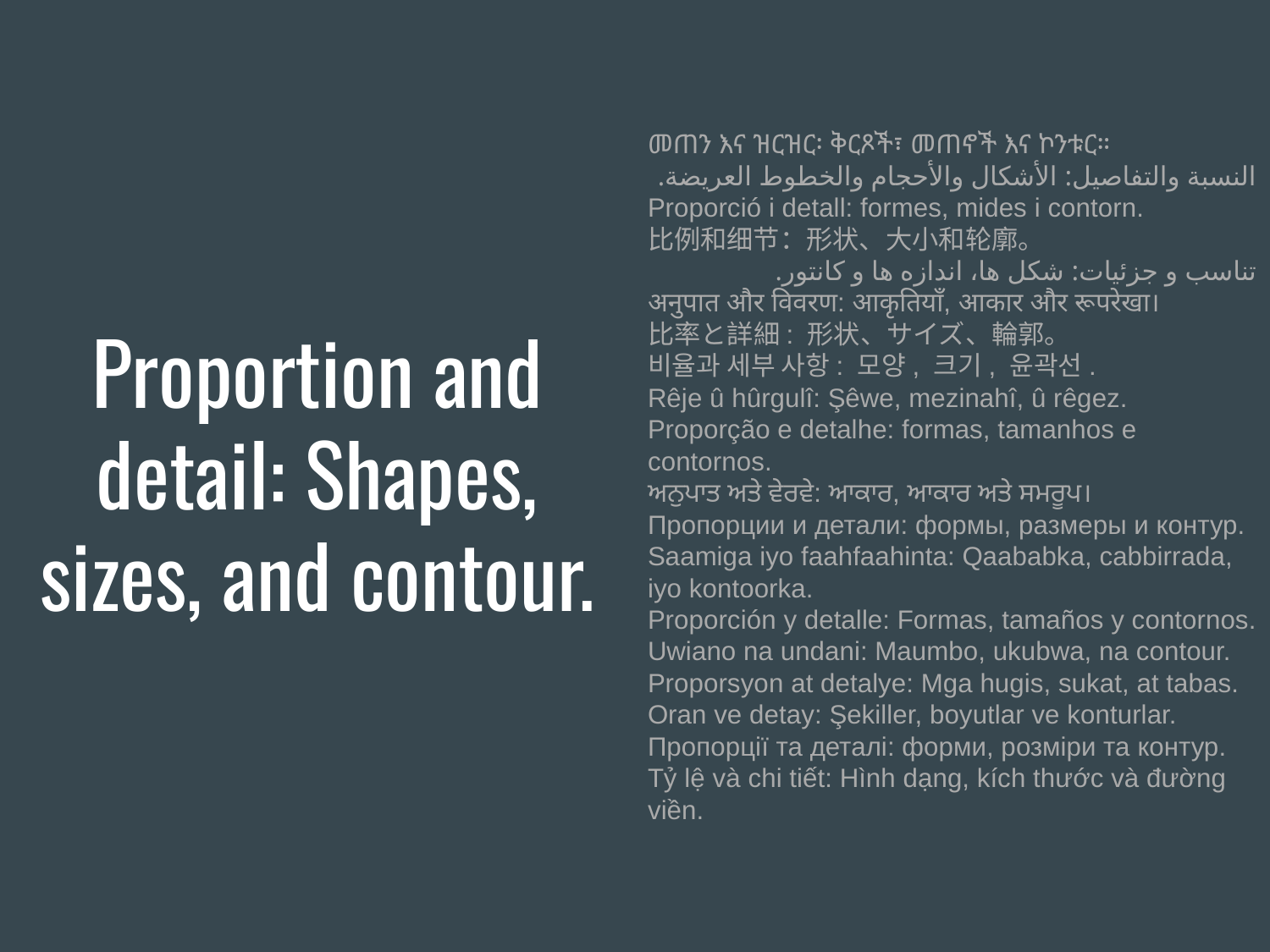

Proportion and detail: Shapes, sizes, and contour.
መጠን እና ዝርዝር፡ ቅርጾች፣ መጠኖች እና ኮንቱር።
النسبة والتفاصيل: الأشكال والأحجام والخطوط العريضة.
Proporció i detall: formes, mides i contorn.
比例和细节：形状、大小和轮廓。
تناسب و جزئیات: شکل ها، اندازه ها و کانتور.
अनुपात और विवरण: आकृतियाँ, आकार और रूपरेखा।
比率と詳細: 形状、サイズ、輪郭。
비율과 세부 사항: 모양, 크기, 윤곽선.
Rêje û hûrgulî: Şêwe, mezinahî, û rêgez.
Proporção e detalhe: formas, tamanhos e contornos.
ਅਨੁਪਾਤ ਅਤੇ ਵੇਰਵੇ: ਆਕਾਰ, ਆਕਾਰ ਅਤੇ ਸਮਰੂਪ।
Пропорции и детали: формы, размеры и контур.
Saamiga iyo faahfaahinta: Qaababka, cabbirrada, iyo kontoorka.
Proporción y detalle: Formas, tamaños y contornos.
Uwiano na undani: Maumbo, ukubwa, na contour.
Proporsyon at detalye: Mga hugis, sukat, at tabas.
Oran ve detay: Şekiller, boyutlar ve konturlar.
Пропорції та деталі: форми, розміри та контур.
Tỷ lệ và chi tiết: Hình dạng, kích thước và đường viền.